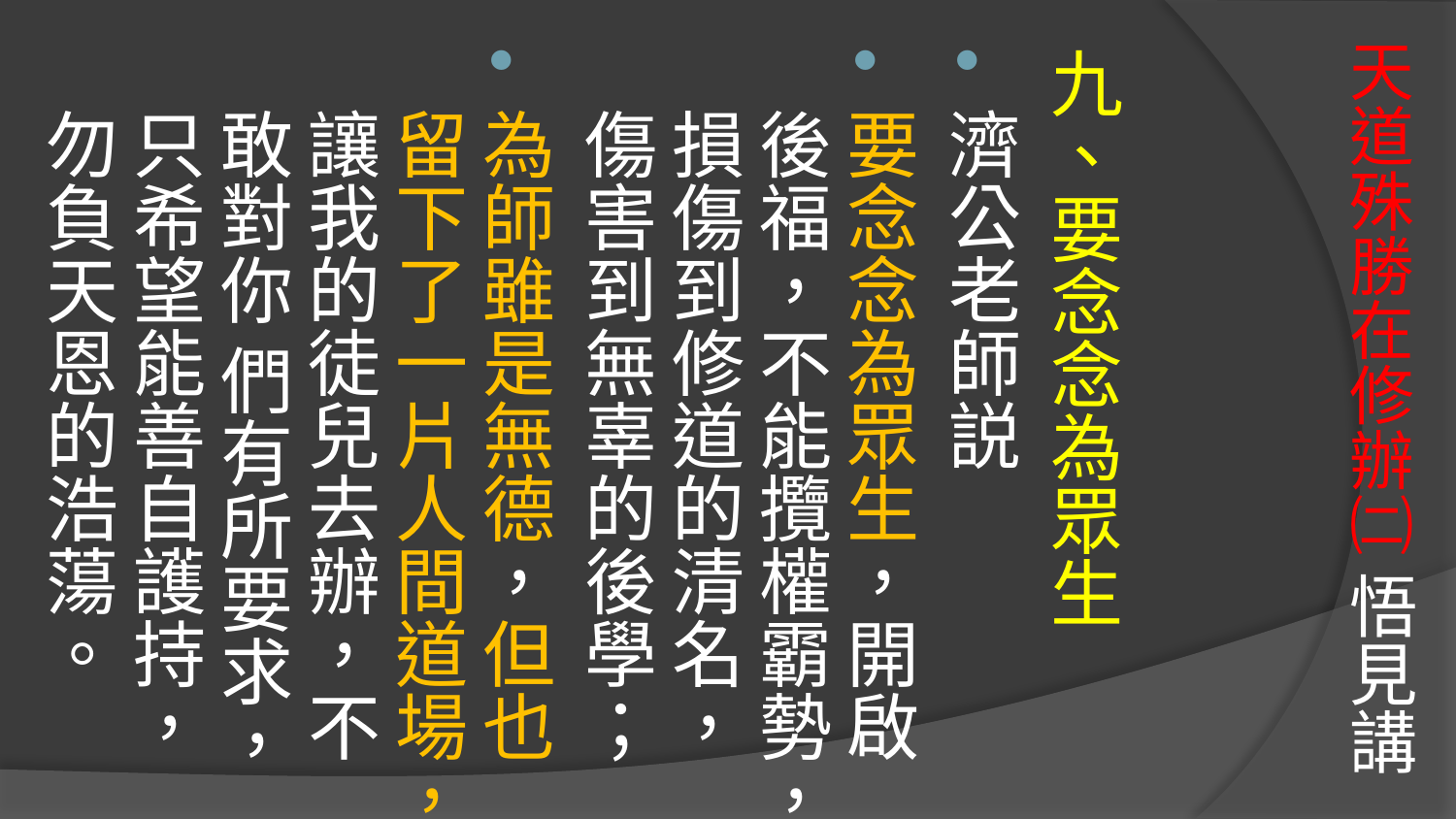

# 天道殊勝在修辦㈡ 悟見講
九、要念念為眾生
濟公老師説
要念念為眾生，開啟後福，不能攬權霸勢，損傷到修道的清名，傷害到無辜的後學；
為師雖是無德，但也留下了一片人間道場，讓我的徒兒去辦，不敢對你 們有所要求，只希望能善自護持，勿負天恩的浩蕩。